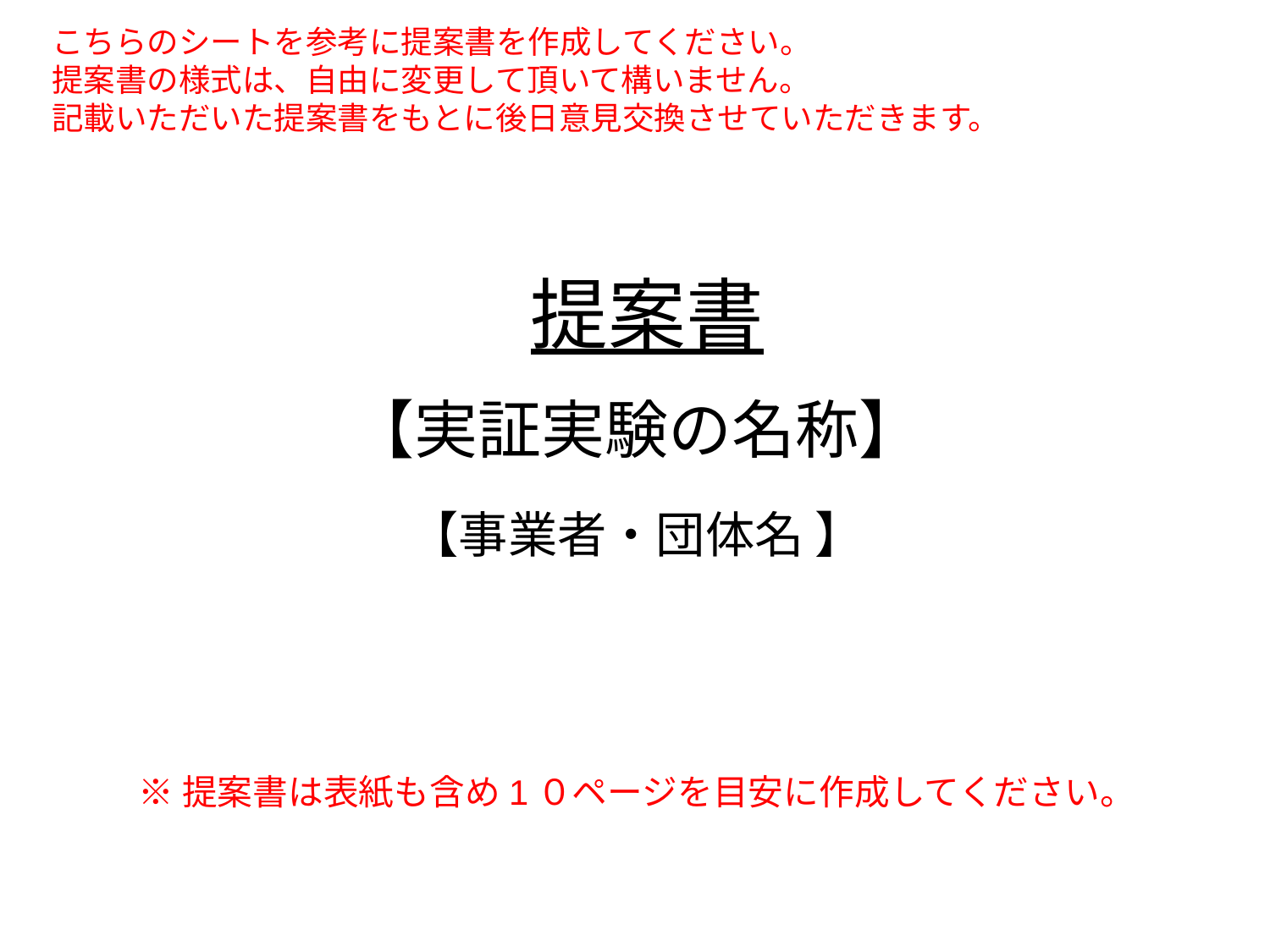

こちらのシートを参考に提案書を作成してください。
提案書の様式は、自由に変更して頂いて構いません。
記載いただいた提案書をもとに後日意見交換させていただきます。

提案書
# 【実証実験の名称】
【事業者・団体名 】
※提案書は表紙も含め1０ページを目安に作成してください。